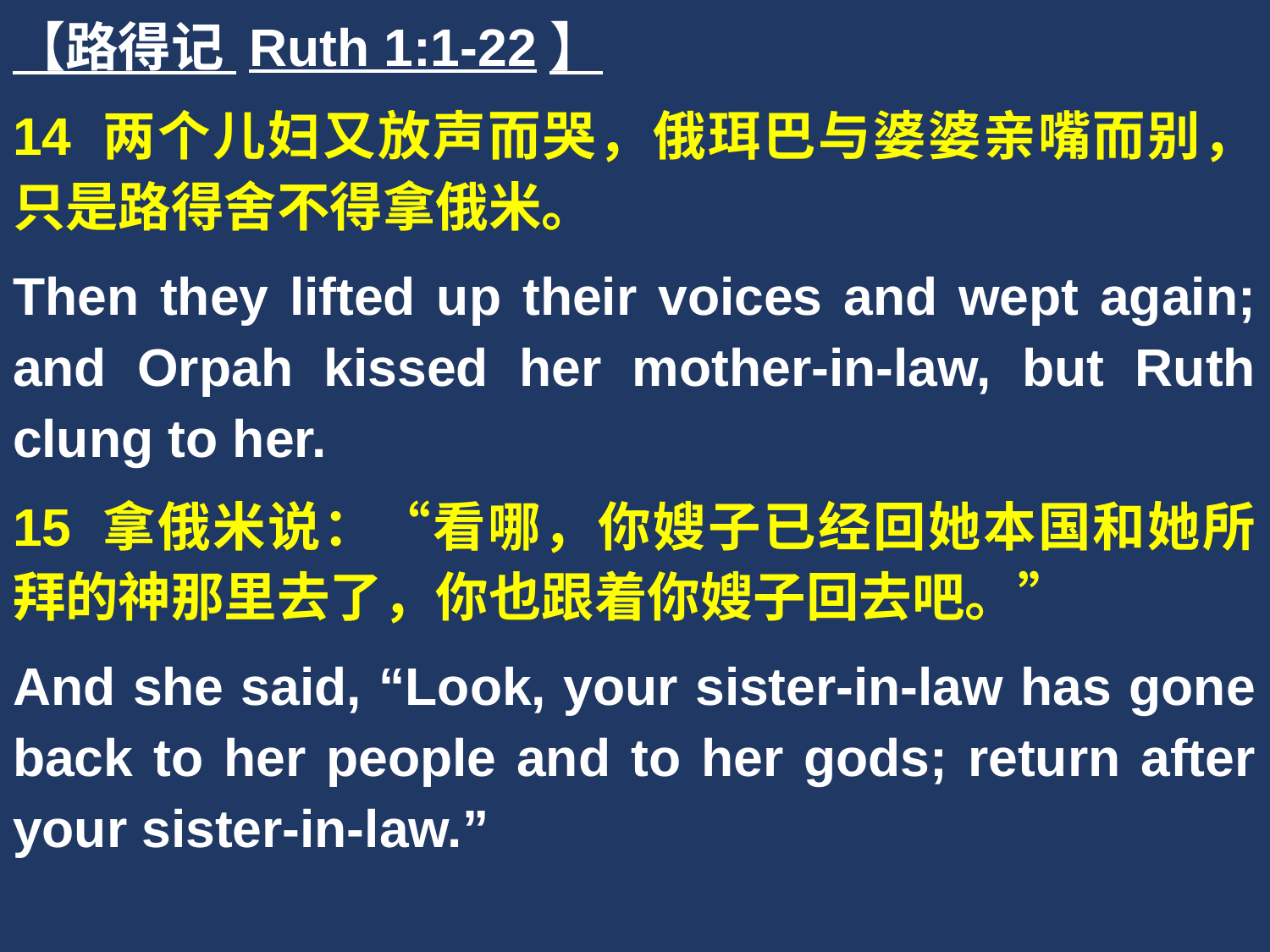

【路得记 Ruth 1:1-22】
14 两个儿妇又放声而哭，俄珥巴与婆婆亲嘴而别，只是路得舍不得拿俄米。
Then they lifted up their voices and wept again; and Orpah kissed her mother-in-law, but Ruth clung to her.
15 拿俄米说：“看哪，你嫂子已经回她本国和她所拜的神那里去了，你也跟着你嫂子回去吧。”
And she said, “Look, your sister-in-law has gone back to her people and to her gods; return after your sister-in-law.”